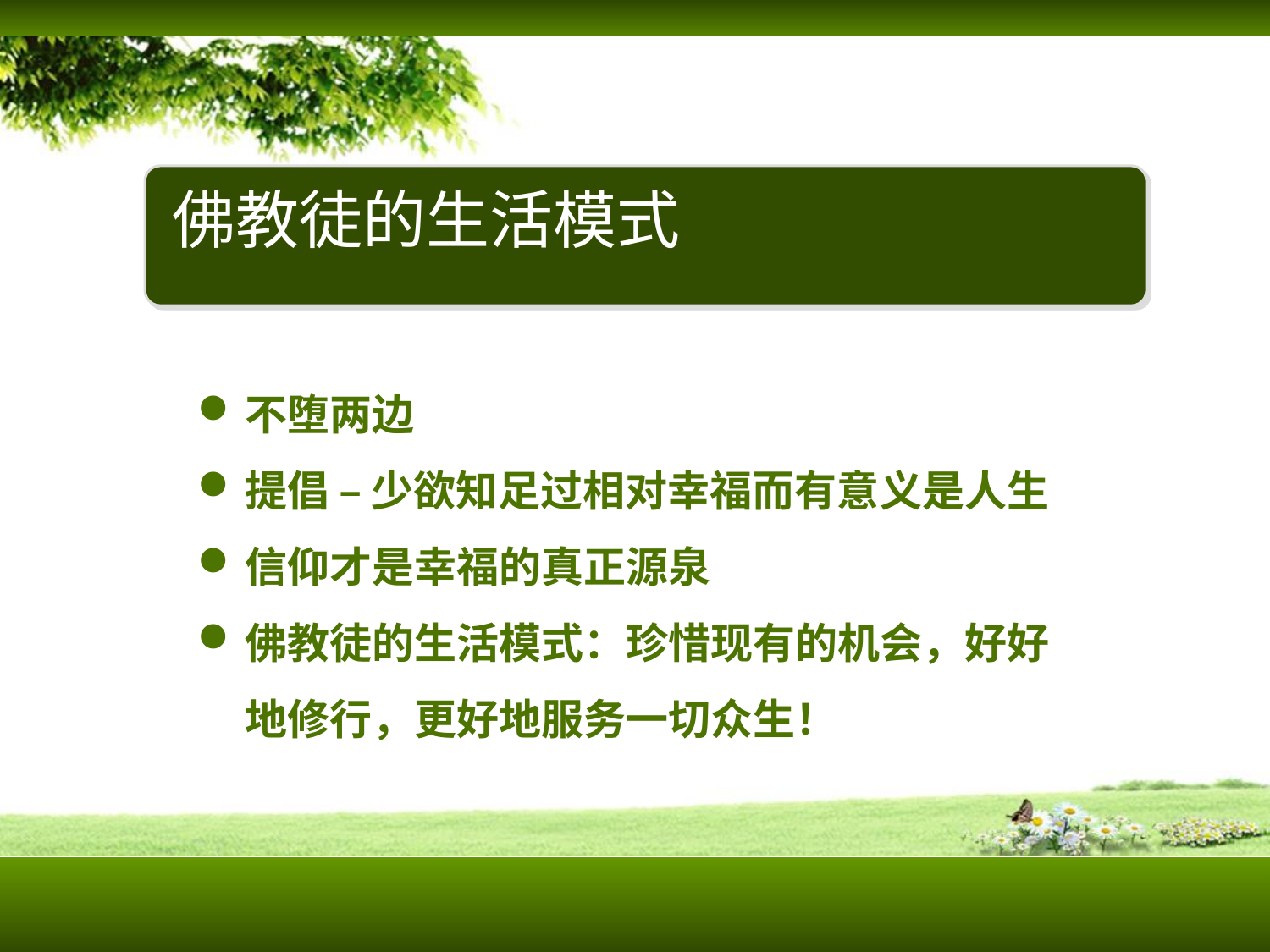

佛教徒的生活模式
不堕两边
提倡 – 少欲知足过相对幸福而有意义是人生
信仰才是幸福的真正源泉
佛教徒的生活模式：珍惜现有的机会，好好地修行，更好地服务一切众生！